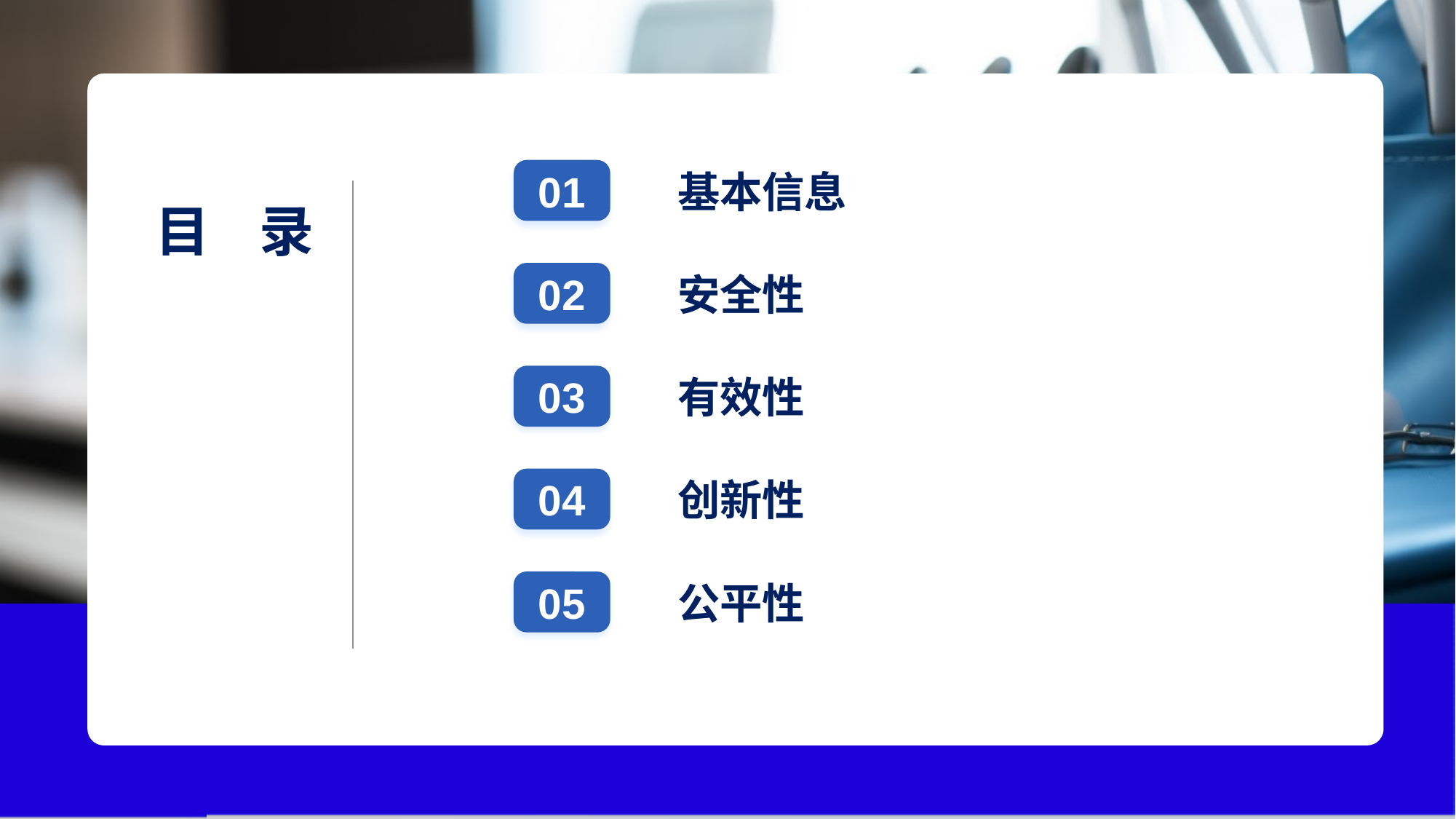

01
基本信息
# 目    录
02
安全性
03
有效性
04
创新性
05
公平性